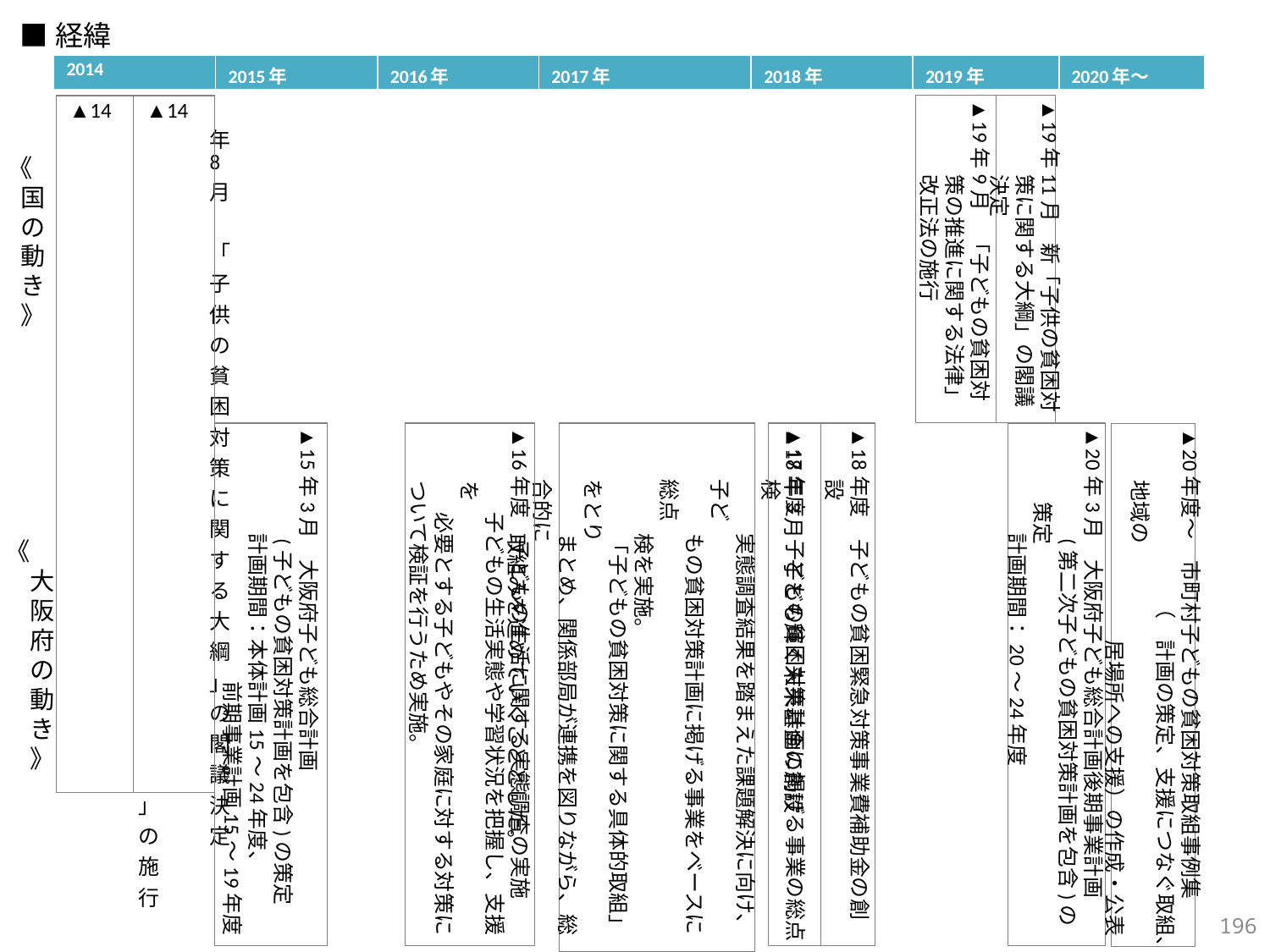

■経緯
| 2014 | 2015年 | 2016年 | 2017年 | 2018年 | 2019年 | 2020年～ |
| --- | --- | --- | --- | --- | --- | --- |
▲19年9月　「子どもの貧困対策の推進に関する法律」改正法の施行
▲19年11月　新「子供の貧困対策に関する大綱」の閣議決定
| ▲14年1月　「子どもの貧困対策の推進に関する法律」の施行 | ▲14年8月　「子供の貧困対策に関する大綱」の閣議決定 |
| --- | --- |
《国の動き》
▲15年3月　大阪府子ども総合計画
　　　　　(子どもの貧困対策計画を包含)の策定
　　　　　計画期間：本体計画15～24年度、
　　　　　　　　　　　　前期事業計画15～19年度
▲16年度　子どもの生活に関する実態調査の実施
　　　　子どもの生活実態や学習状況を把握し、支援を
　　　　必要とする子どもやその家庭に対する対策について検証を行うため実施。
▲17年度　子どもの貧困対策計画に掲げる事業の総点検
　　　　　実態調査結果を踏まえた課題解決に向け、子ど
　　　　　もの貧困対策計画に掲げる事業をベースに総点
　　　　　検を実施。
　　　　　「子どもの貧困対策に関する具体的取組」をとり
　　　　　まとめ、関係部局が連携を図りながら、総合的に
　　　　　取組みを進めていくこととした。
▲18年3月　子ども輝く未来基金の創設
▲18年度　子どもの貧困緊急対策事業費補助金の創設
▲20年3月　大阪府子ども総合計画後期事業計画
　　　　　(第二次子どもの貧困対策計画を包含)の策定
　　　　　計画期間：20～24年度
▲20年度～　市町村子どもの貧困対策取組事例集
　　　　　　　　（　計画の策定、支援につなぐ取組、地域の
　　　　　　　　　　居場所への支援）の作成・公表
《大阪府の動き》
196